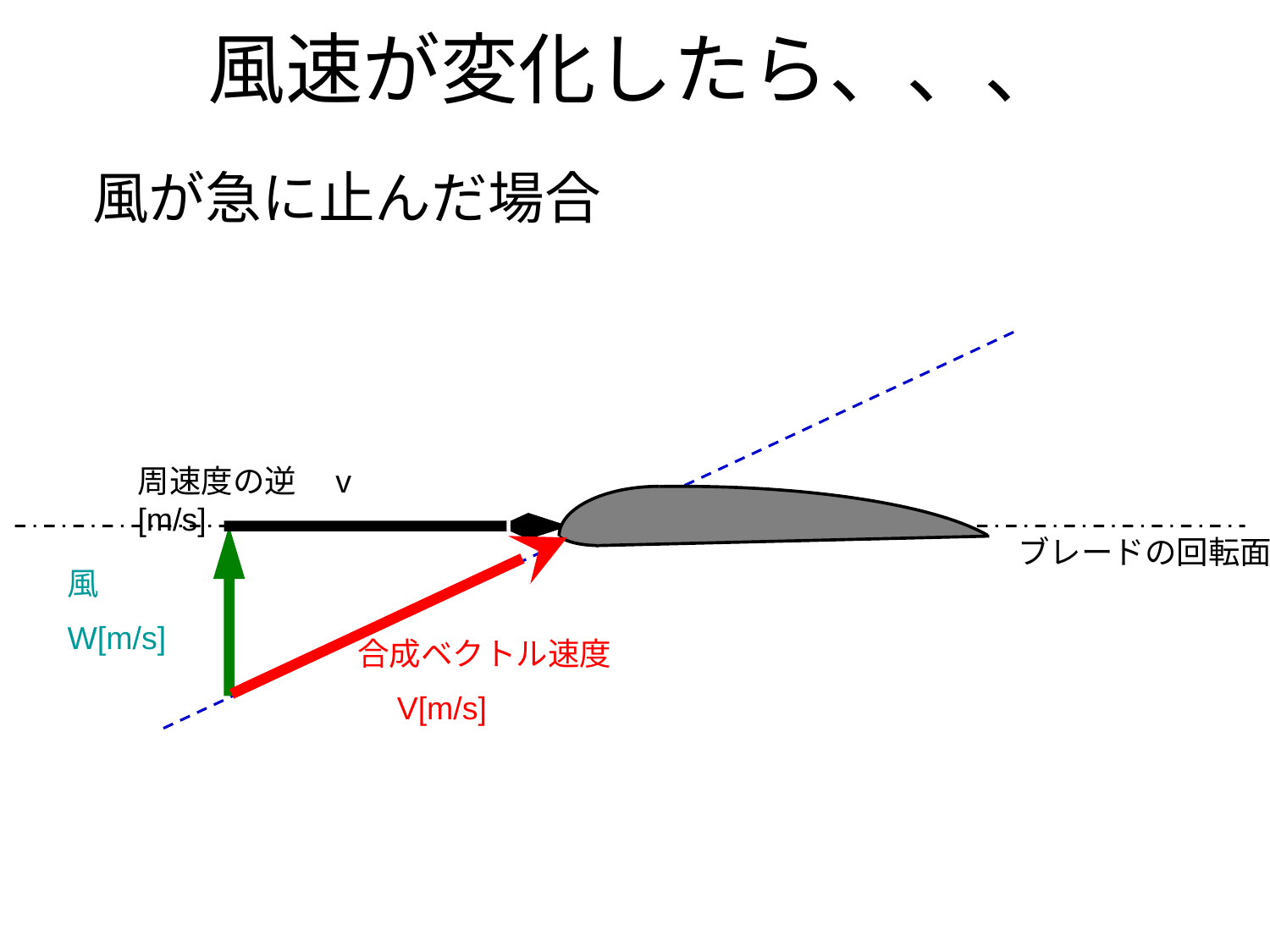

# 風速が変化したら、、、
風が急に止んだ場合

周速度の逆　v　[m/s]

ブレードの回転面

風
W[m/s]
合成ベクトル速度
　V[m/s]